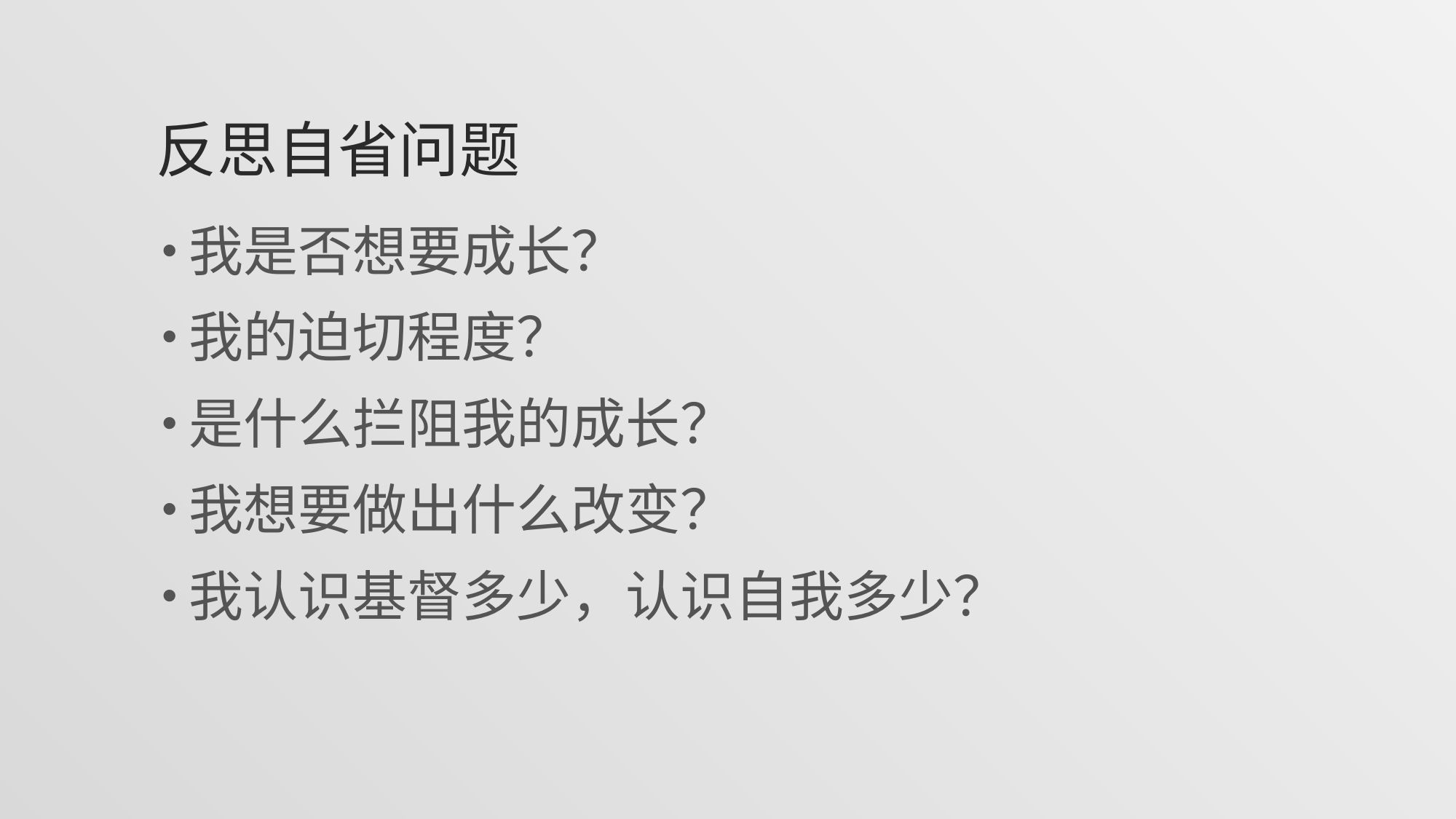

# 反思自省问题
我是否想要成长？
我的迫切程度？
是什么拦阻我的成长？
我想要做出什么改变？
我认识基督多少，认识自我多少？